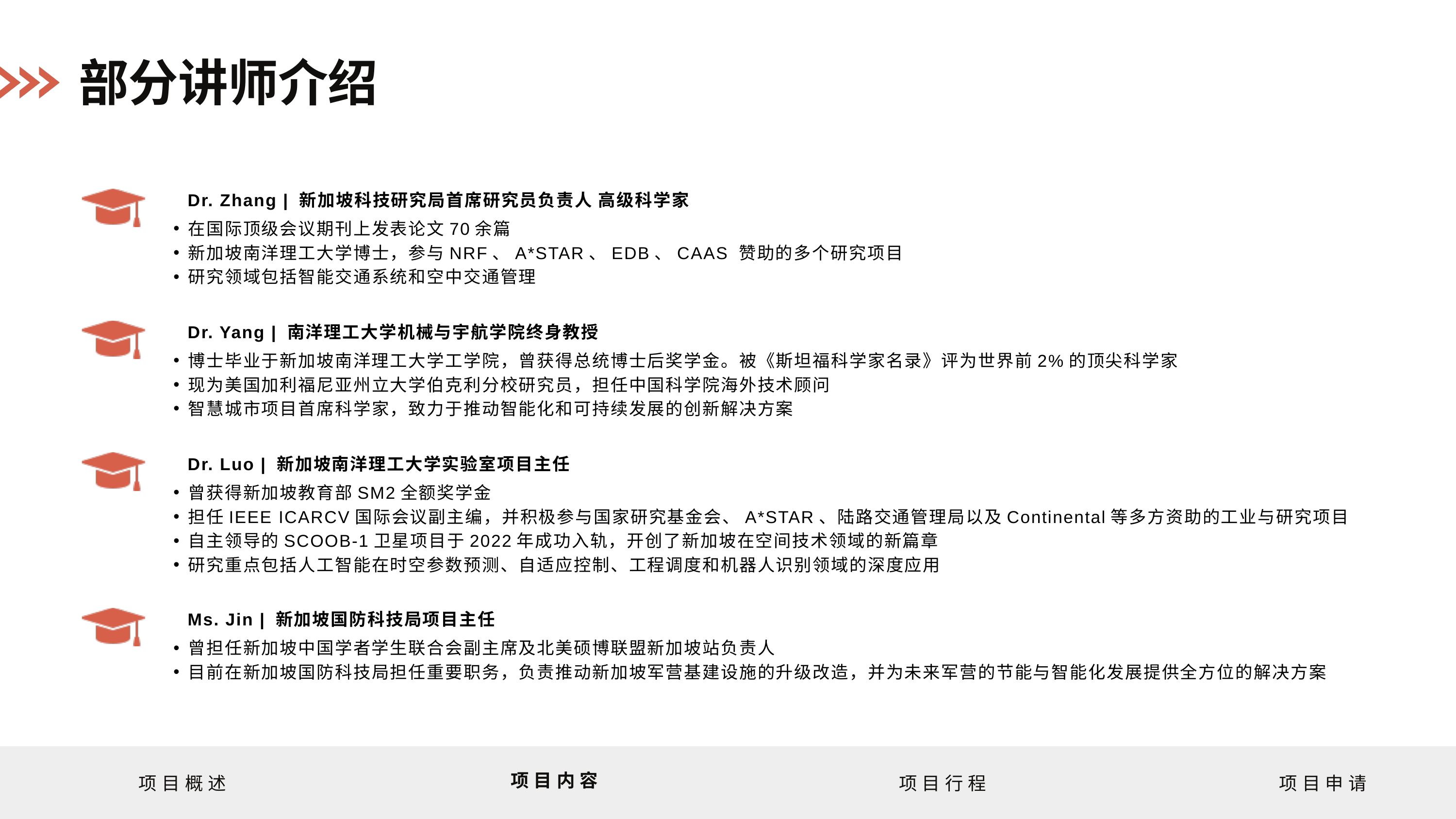

部分讲师介绍

Dr. Zhang | 新加坡科技研究局首席研究员负责人 高级科学家

在国际顶级会议期刊上发表论文70余篇
新加坡南洋理工大学博士，参与NRF、A*STAR、EDB、CAAS 赞助的多个研究项目
研究领域包括智能交通系统和空中交通管理
Dr. Yang | 南洋理工大学机械与宇航学院终身教授

博士毕业于新加坡南洋理工大学工学院，曾获得总统博士后奖学金。被《斯坦福科学家名录》评为世界前2%的顶尖科学家
现为美国加利福尼亚州立大学伯克利分校研究员，担任中国科学院海外技术顾问
智慧城市项目首席科学家，致力于推动智能化和可持续发展的创新解决方案
Dr. Luo | 新加坡南洋理工大学实验室项目主任

曾获得新加坡教育部SM2全额奖学金
担任IEEE ICARCV国际会议副主编，并积极参与国家研究基金会、A*STAR、陆路交通管理局以及Continental等多方资助的工业与研究项目
自主领导的SCOOB-1卫星项目于2022年成功入轨，开创了新加坡在空间技术领域的新篇章
研究重点包括人工智能在时空参数预测、自适应控制、工程调度和机器人识别领域的深度应用
Ms. Jin | 新加坡国防科技局项目主任

曾担任新加坡中国学者学生联合会副主席及北美硕博联盟新加坡站负责人
目前在新加坡国防科技局担任重要职务，负责推动新加坡军营基建设施的升级改造，并为未来军营的节能与智能化发展提供全方位的解决方案

项目内容
项目概述
项目行程
项目申请